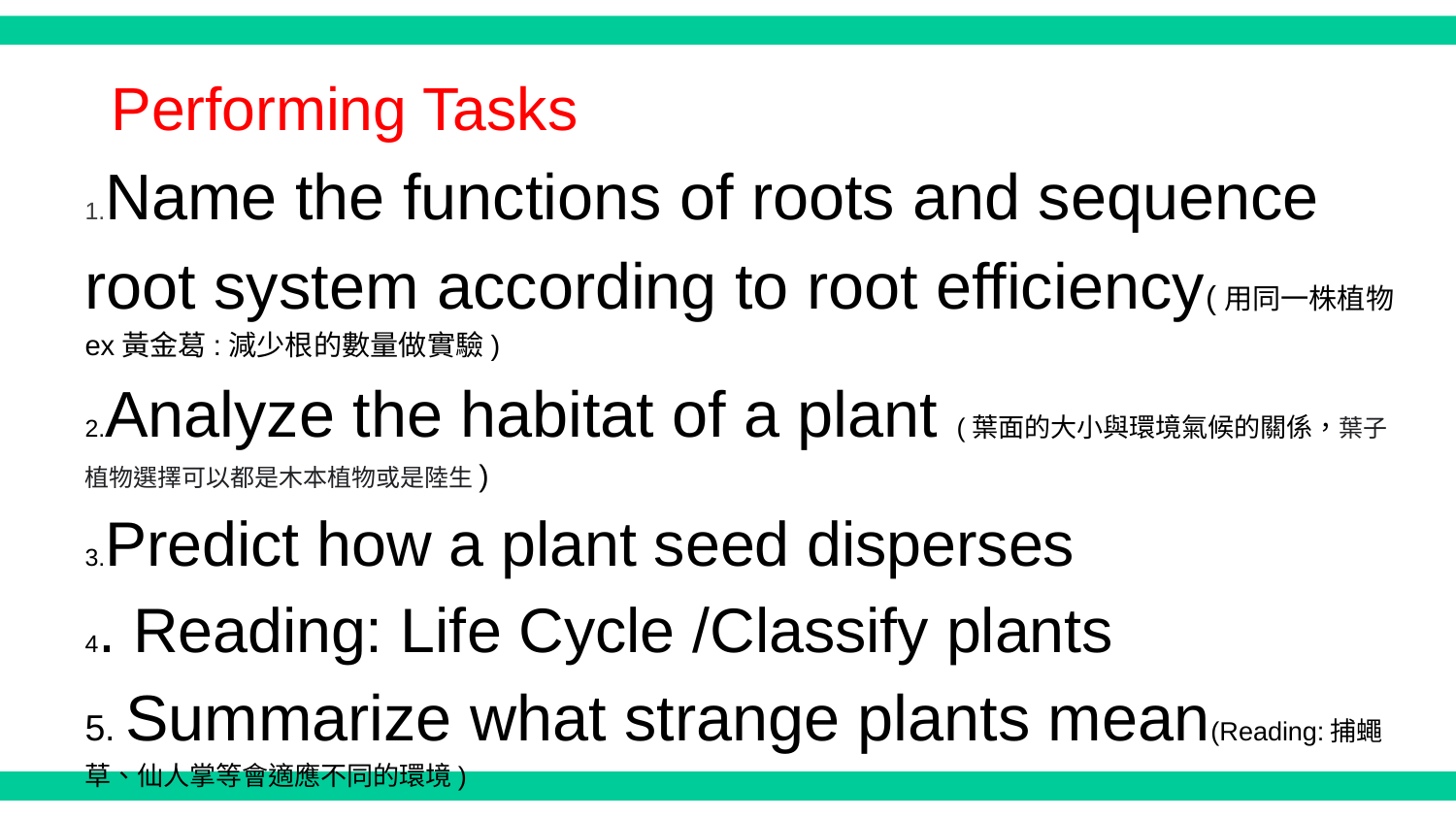

# Performing Tasks
1.Name the functions of roots and sequence root system according to root efficiency(用同一株植物ex黃金葛:減少根的數量做實驗)
2.Analyze the habitat of a plant (葉面的大小與環境氣候的關係，葉子植物選擇可以都是木本植物或是陸生)
3.Predict how a plant seed disperses
4. Reading: Life Cycle /Classify plants
5. Summarize what strange plants mean(Reading:捕蠅草、仙人掌等會適應不同的環境)